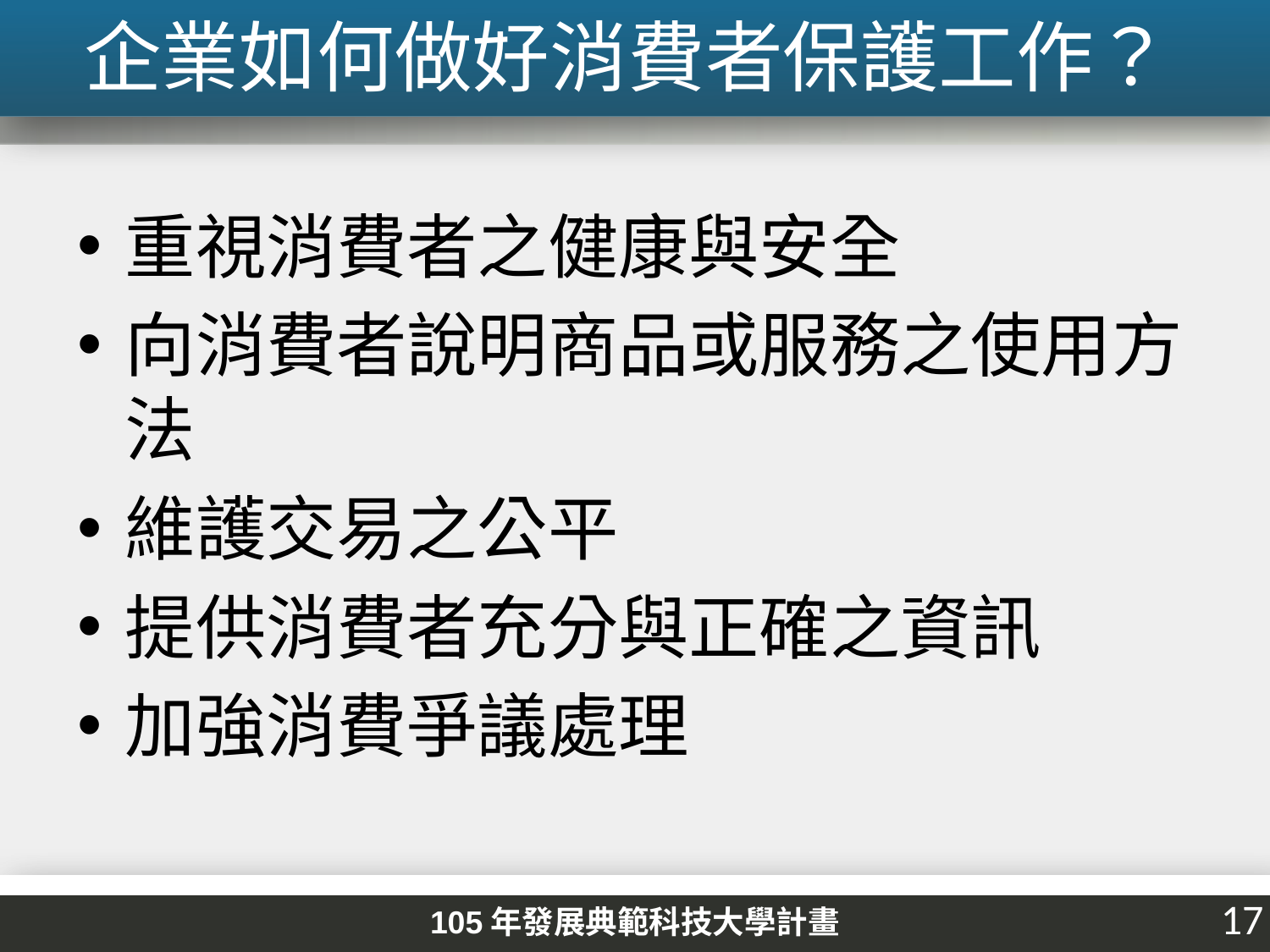

# 企業如何做好消費者保護工作？
重視消費者之健康與安全
向消費者說明商品或服務之使用方法
維護交易之公平
提供消費者充分與正確之資訊
加強消費爭議處理